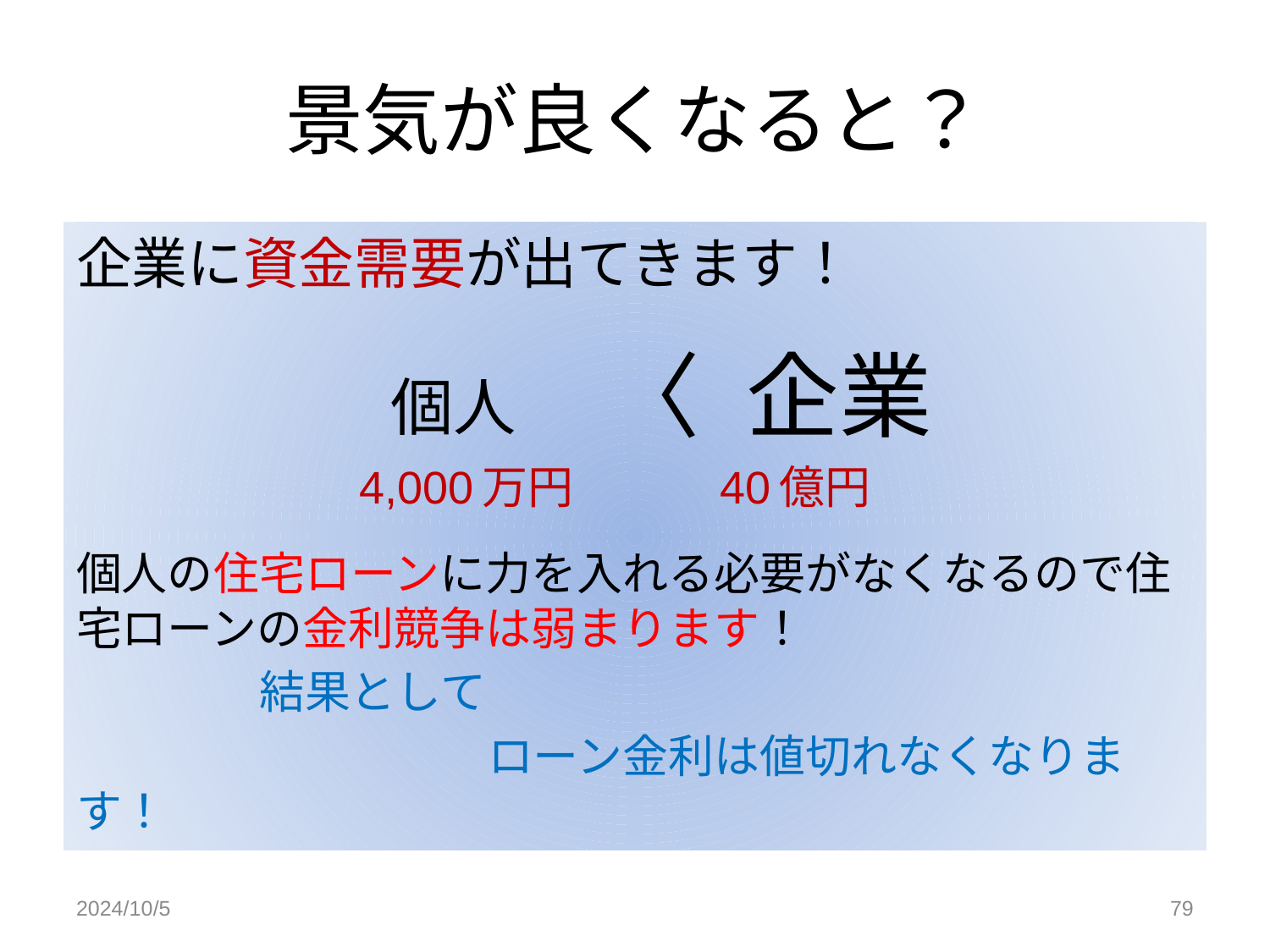

# 景気が良くなると？
企業に資金需要が出てきます！

　　　　　個人　　〈　企業
　　　　　　4,000万円　　　40億円

個人の住宅ローンに力を入れる必要がなくなるので住宅ローンの金利競争は弱まります！
　　　　結果として
　　　　　　　　　ローン金利は値切れなくなります！
2024/10/5
79